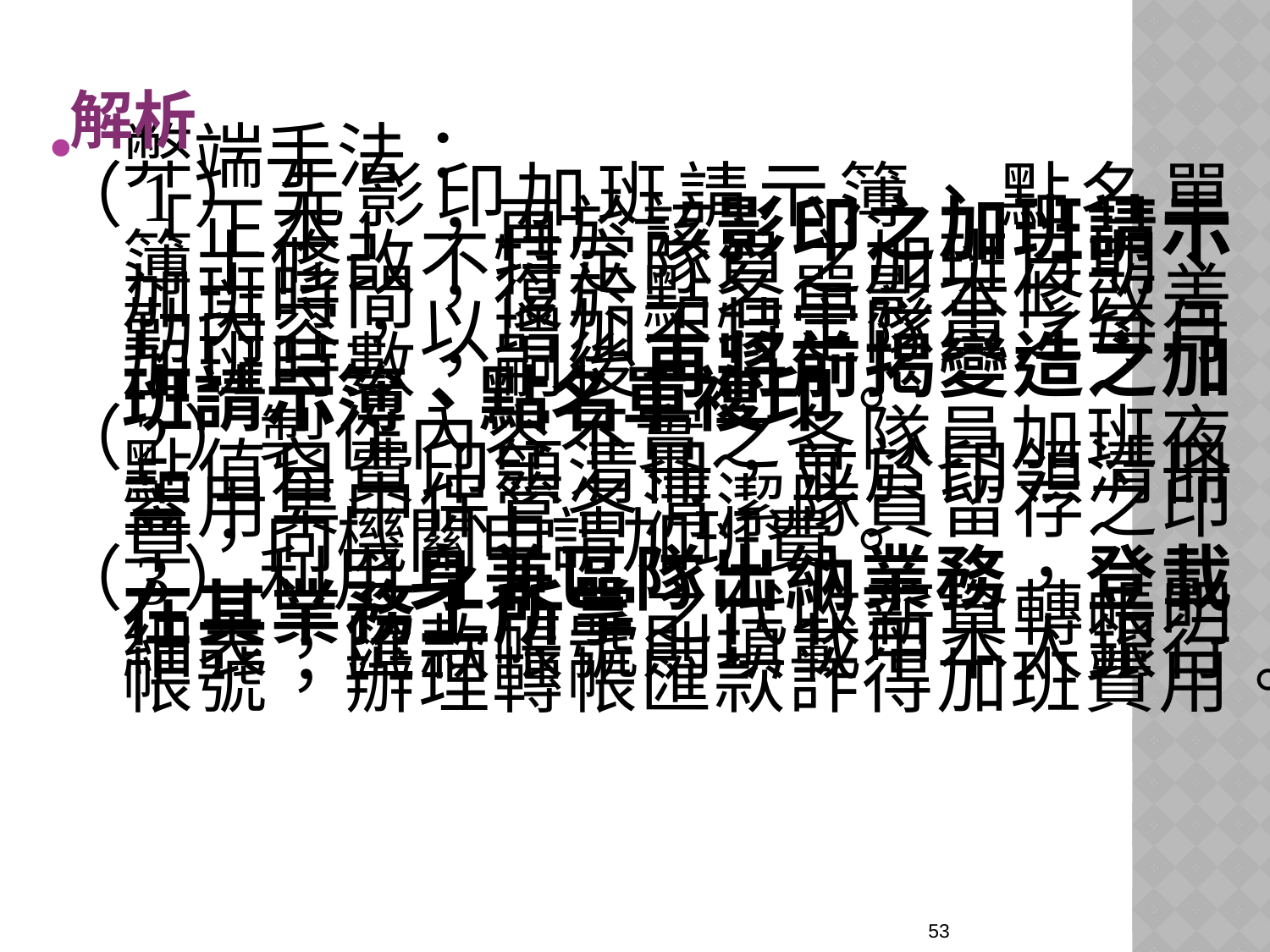

# 解析
弊端手法：
（1）先影印加班請示簿、點名單「正本」，再於該影印之加班請示簿上修改不特定隊員之加班日期、加班時間，復於點名單影本修改差勤內容，以增加不特定隊員之每月加班時數，嗣後再將前揭變造之加班請示簿、點名單複印。
（2）製作內容不實之各隊員加班夜點值日費印領清冊，並於印領清冊蓋用集中保管各清潔隊員留存之印章，向機關申請加班費。
（3）利用身兼區隊出納業務，登載在其業務上所掌之代收薪資轉帳明細表，匯款帳號則填載甲本人銀行帳號，辦理轉帳匯款詐得加班費用。

53